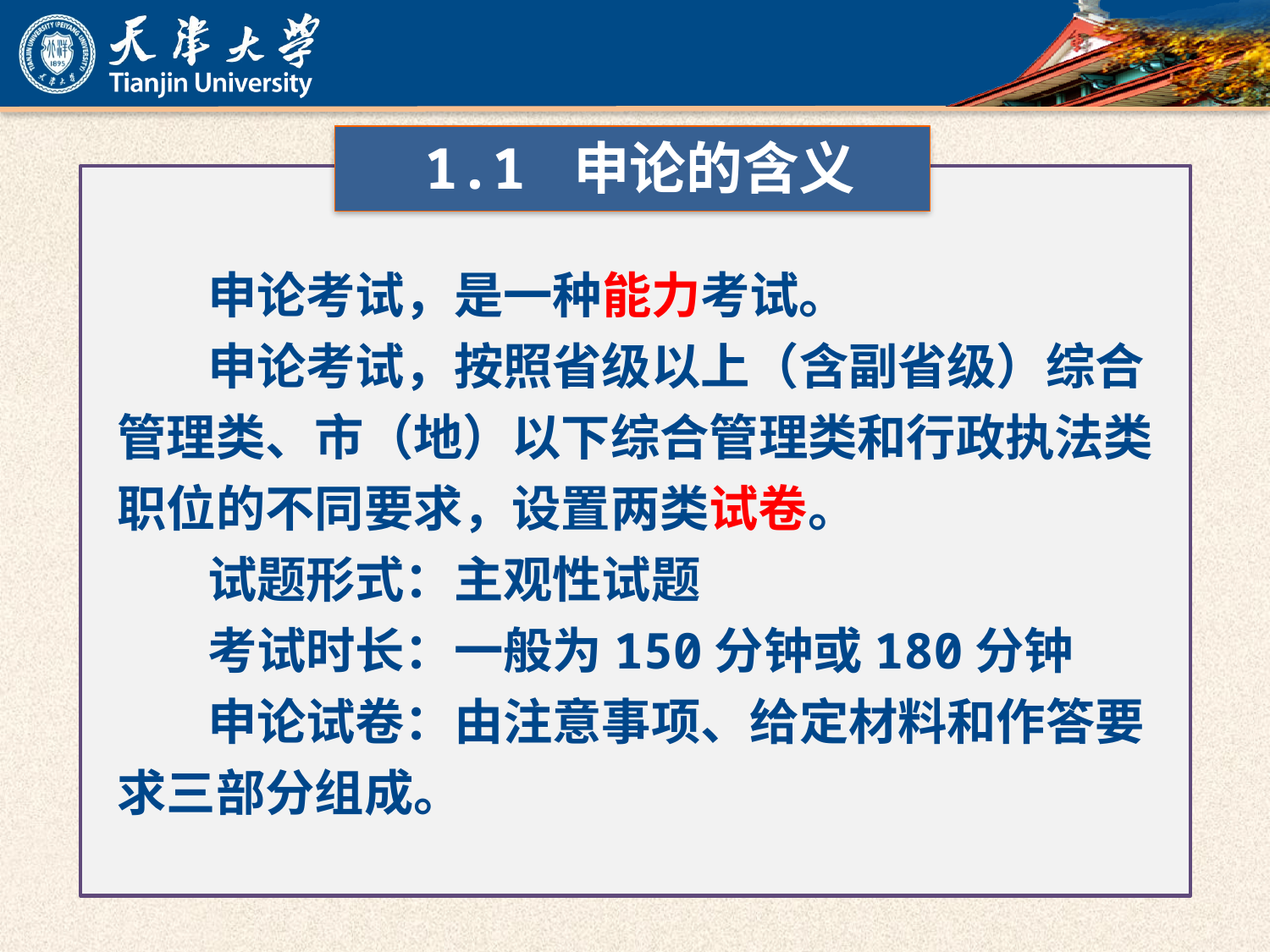

1.1 申论的含义

申论考试，是一种能力考试。
申论考试，按照省级以上（含副省级）综合管理类、市（地）以下综合管理类和行政执法类职位的不同要求，设置两类试卷。
试题形式：主观性试题
考试时长：一般为150分钟或180分钟
申论试卷：由注意事项、给定材料和作答要求三部分组成。